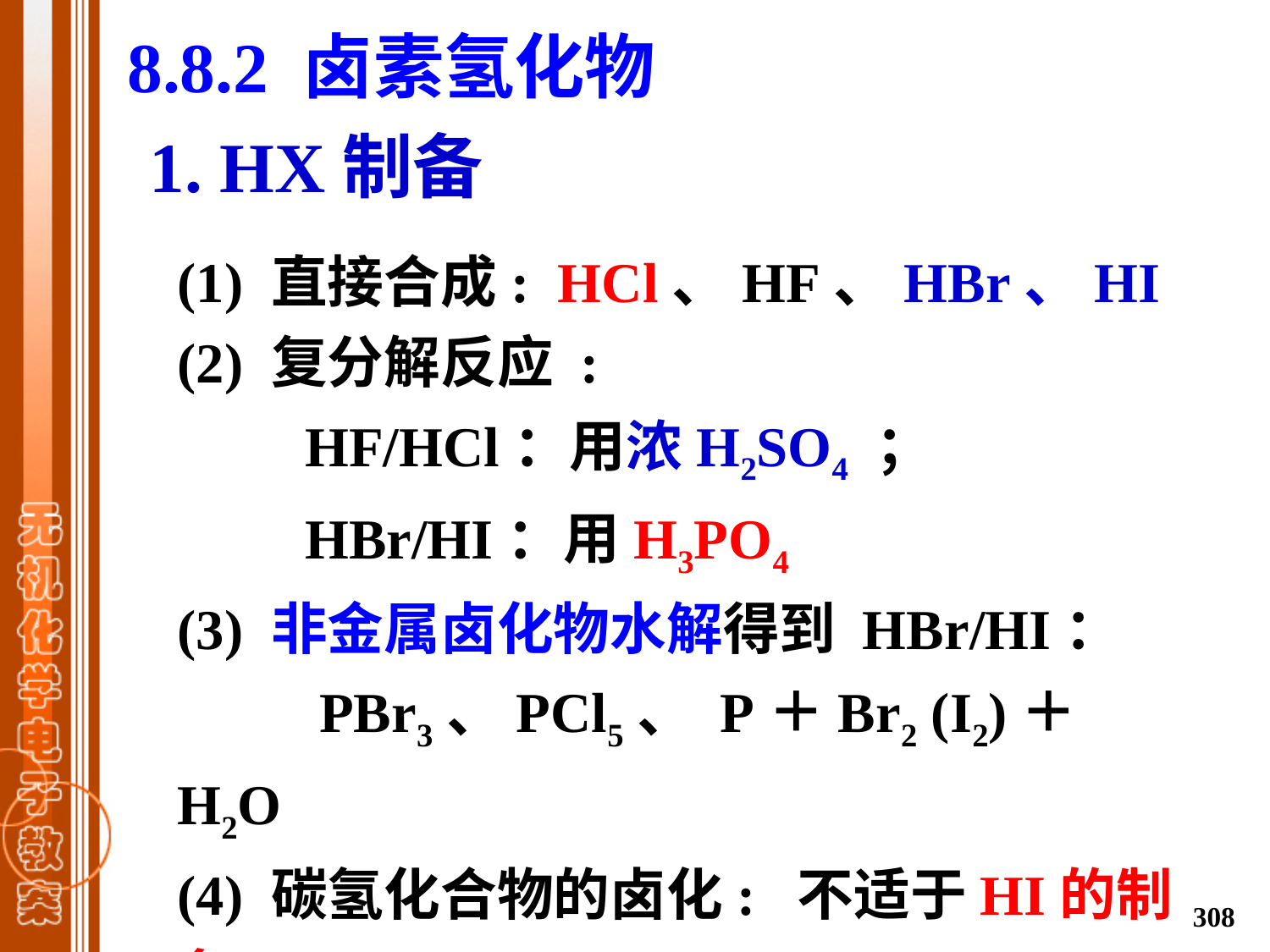

8.8.2 卤素氢化物
1. HX制备
(1) 直接合成:  HCl、HF、HBr、HI
(2) 复分解反应 :
         HF/HCl：用浓H2SO4 ；
         HBr/HI：用H3PO4
(3) 非金属卤化物水解得到 HBr/HI：
          PBr3、PCl5、 P＋Br2 (I2)＋H2O
(4) 碳氢化合物的卤化:  不适于HI的制备
              注意适用范围
308